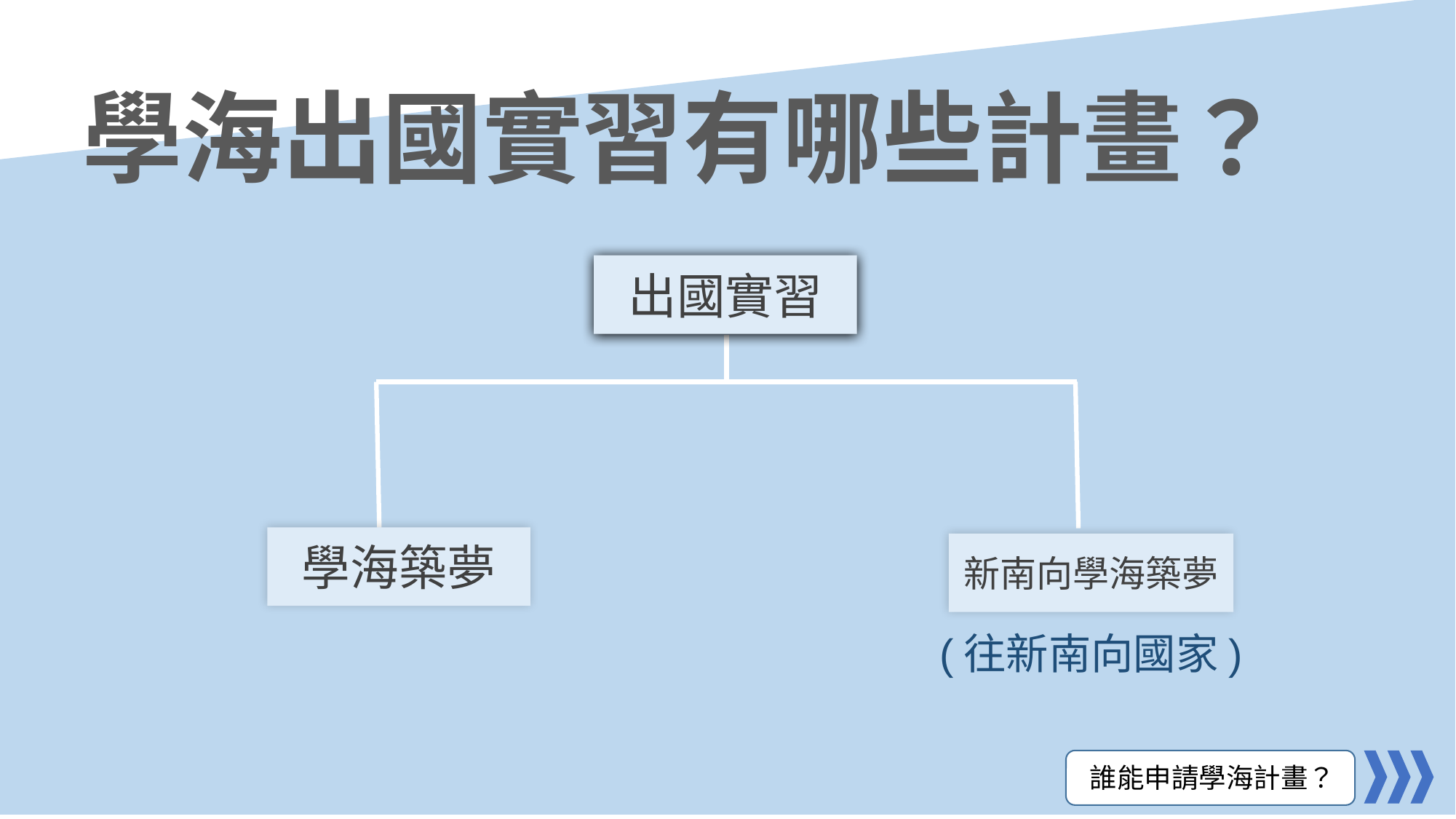

學海出國實習有哪些計畫？
出國實習
學海築夢
新南向學海築夢
(往新南向國家)

誰能申請學海計畫？